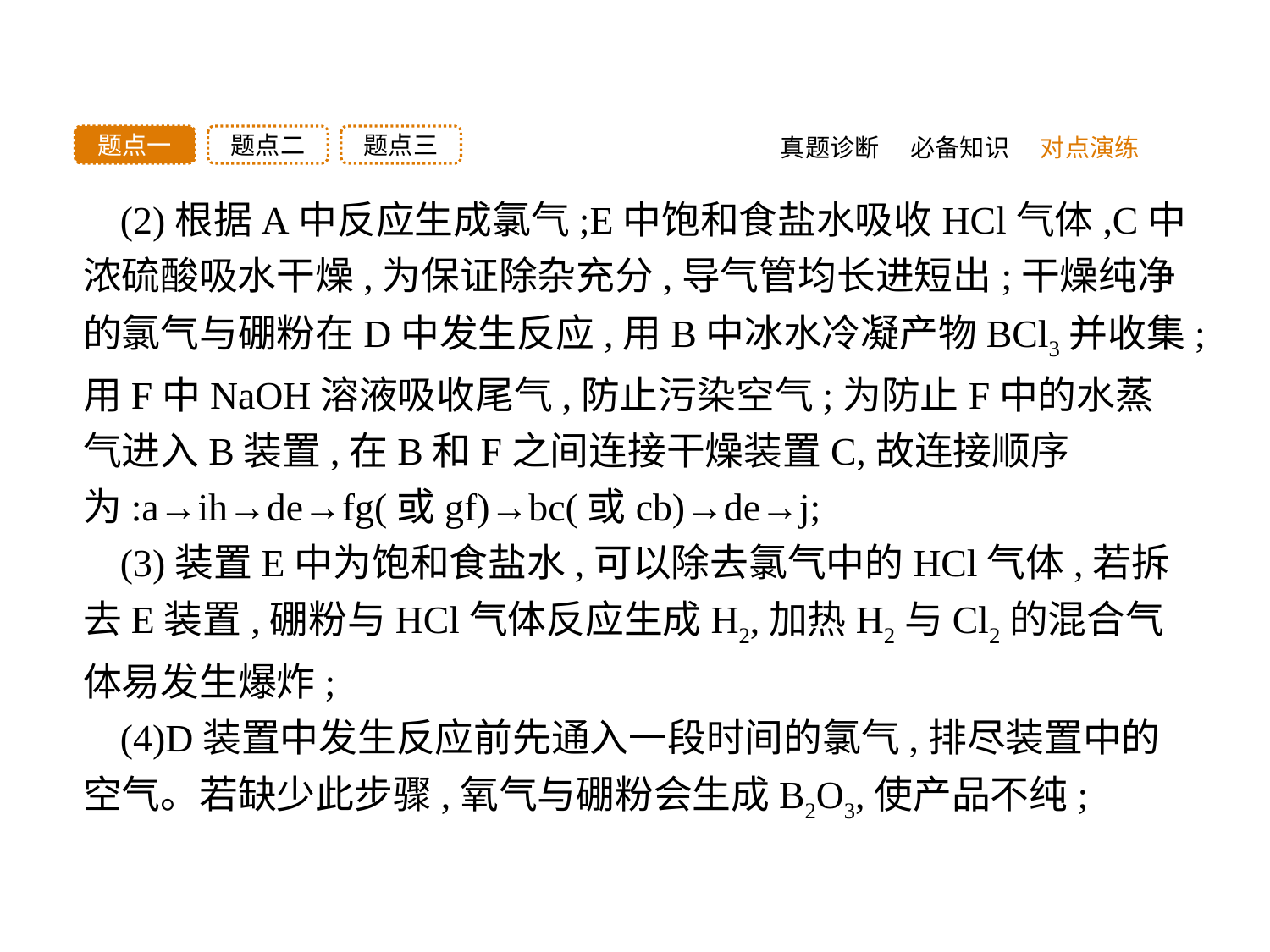

题点三
题点二
题点一
真题诊断
必备知识
对点演练
(2)根据A中反应生成氯气;E中饱和食盐水吸收HCl气体,C中浓硫酸吸水干燥,为保证除杂充分,导气管均长进短出;干燥纯净的氯气与硼粉在D中发生反应,用B中冰水冷凝产物BCl3并收集;用F中NaOH溶液吸收尾气,防止污染空气;为防止F中的水蒸气进入B装置,在B和F之间连接干燥装置C,故连接顺序为:a→ih→de→fg(或gf)→bc(或cb)→de→j;
(3)装置E中为饱和食盐水,可以除去氯气中的HCl气体,若拆去E装置,硼粉与HCl气体反应生成H2,加热H2与Cl2的混合气体易发生爆炸;
(4)D装置中发生反应前先通入一段时间的氯气,排尽装置中的空气。若缺少此步骤,氧气与硼粉会生成B2O3,使产品不纯;